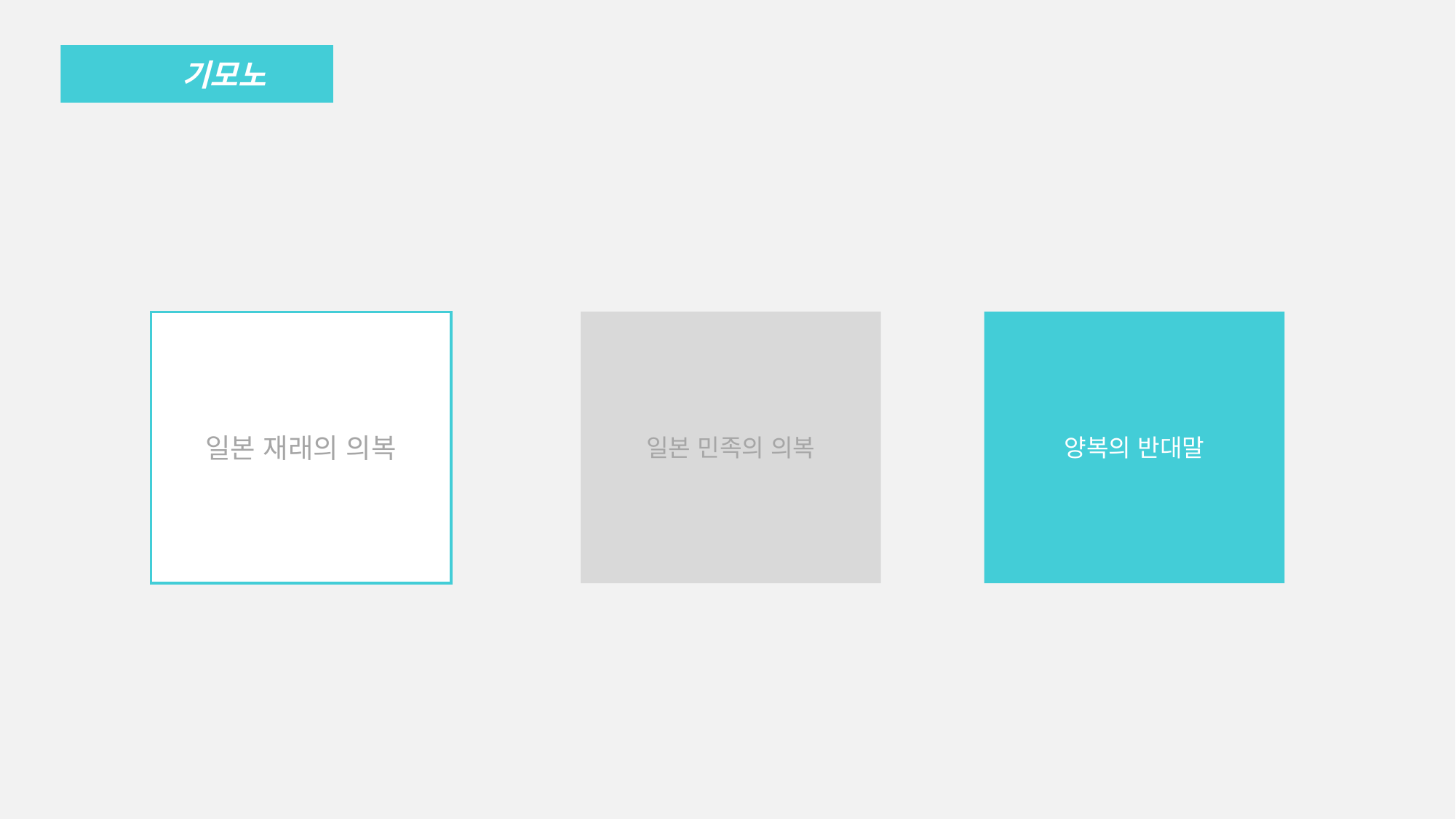

기모노
일본 재래의 의복
일본 민족의 의복
양복의 반대말